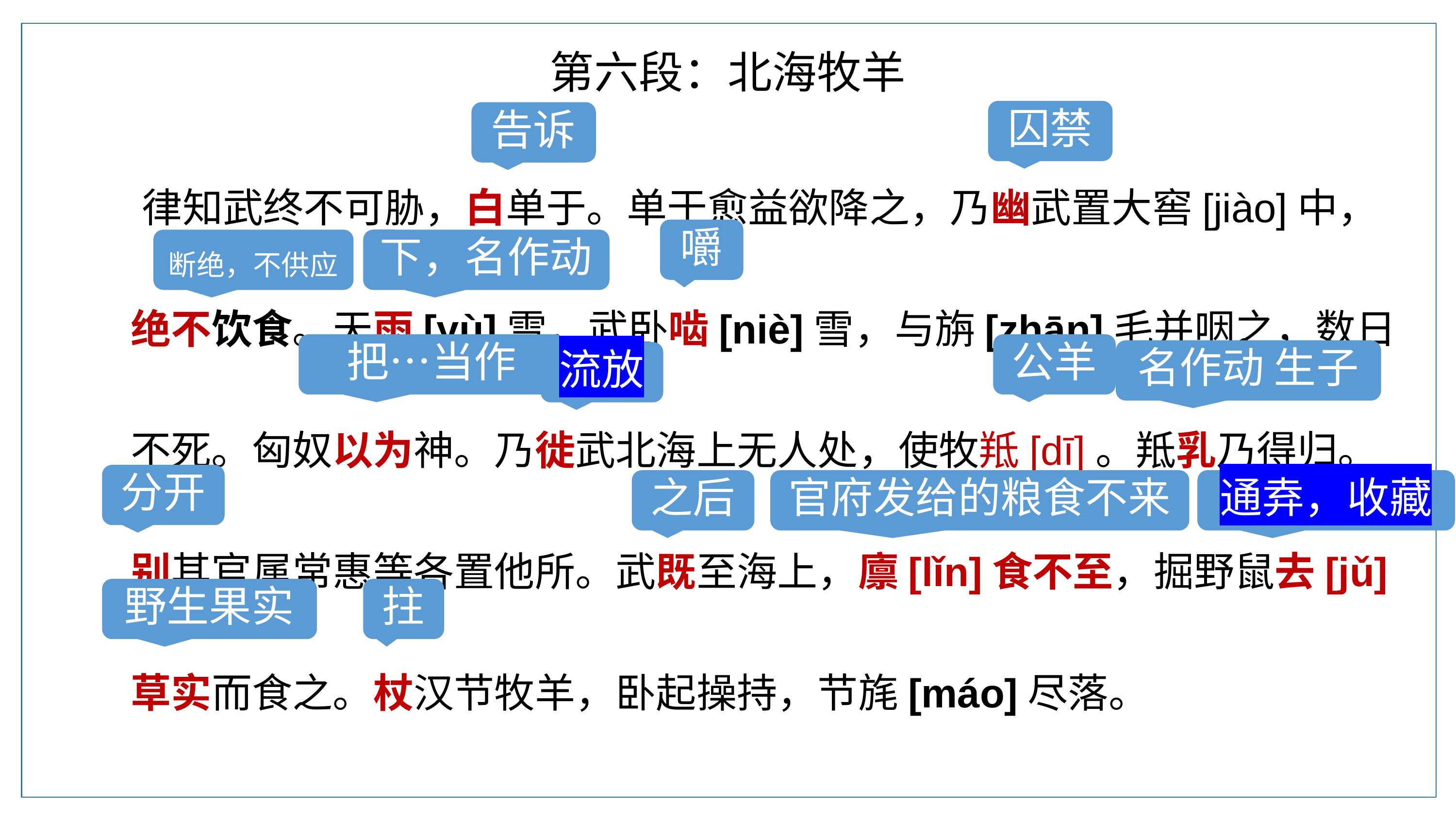

第六段：北海牧羊

囚禁

告诉

律知武终不可胁，白单于。单于愈益欲降之，乃幽武置大窖[jiào]中，绝不饮食。天雨[yù]雪，武卧啮[niè]雪，与旃[zhān]毛并咽之，数日不死。匈奴以为神。乃徙武北海上无人处，使牧羝[dī]。羝乳乃得归。别其官属常惠等各置他所。武既至海上，廪[lǐn]食不至，掘野鼠去[jǔ]草实而食之。杖汉节牧羊，卧起操持，节旄[máo]尽落。
嚼

断绝，不供应

下，名作动

公羊

把…当作

名作动 生子

流放

分开

之后

官府发给的粮食不来

通弆，收藏

拄

野生果实